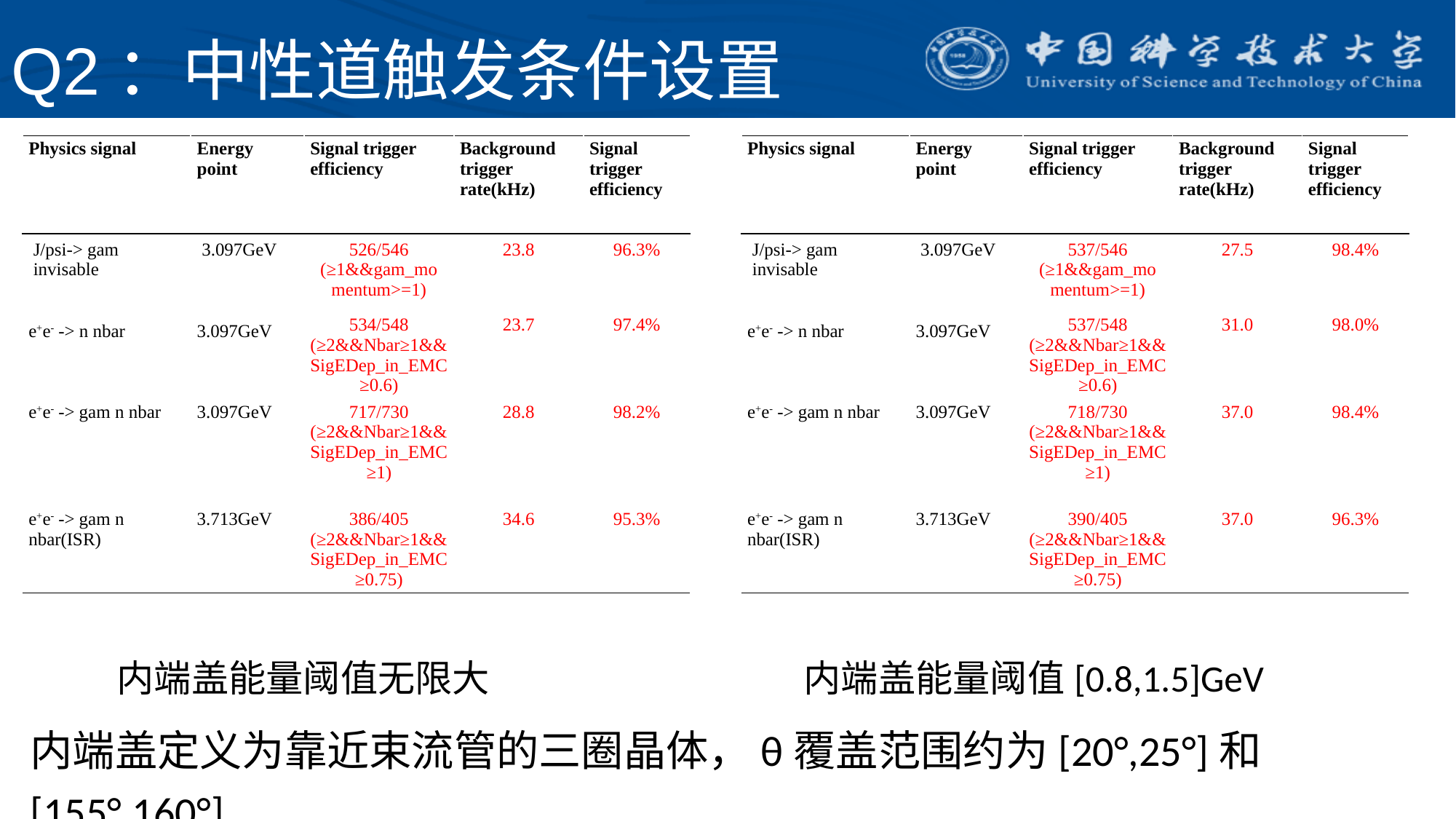

# Q2：中性道触发条件设置
| Physics signal | Energy point | Signal trigger efficiency | Background trigger rate(kHz) | Signal trigger efficiency |
| --- | --- | --- | --- | --- |
| J/psi-> gam invisable | 3.097GeV | 526/546 (≥1&&gam\_momentum>=1) | 23.8 | 96.3% |
| e+e- -> n nbar | 3.097GeV | 534/548 (≥2&&Nbar≥1&&SigEDep\_in\_EMC ≥0.6) | 23.7 | 97.4% |
| e+e- -> gam n nbar | 3.097GeV | 717/730 (≥2&&Nbar≥1&&SigEDep\_in\_EMC ≥1) | 28.8 | 98.2% |
| e+e- -> gam n nbar(ISR) | 3.713GeV | 386/405 (≥2&&Nbar≥1&&SigEDep\_in\_EMC ≥0.75) | 34.6 | 95.3% |
| Physics signal | Energy point | Signal trigger efficiency | Background trigger rate(kHz) | Signal trigger efficiency |
| --- | --- | --- | --- | --- |
| J/psi-> gam invisable | 3.097GeV | 537/546 (≥1&&gam\_momentum>=1) | 27.5 | 98.4% |
| e+e- -> n nbar | 3.097GeV | 537/548 (≥2&&Nbar≥1&&SigEDep\_in\_EMC ≥0.6) | 31.0 | 98.0% |
| e+e- -> gam n nbar | 3.097GeV | 718/730 (≥2&&Nbar≥1&&SigEDep\_in\_EMC ≥1) | 37.0 | 98.4% |
| e+e- -> gam n nbar(ISR) | 3.713GeV | 390/405 (≥2&&Nbar≥1&&SigEDep\_in\_EMC ≥0.75) | 37.0 | 96.3% |
内端盖能量阈值[0.8,1.5]GeV
内端盖能量阈值无限大
内端盖定义为靠近束流管的三圈晶体，θ覆盖范围约为[20°,25°]和[155°,160°]